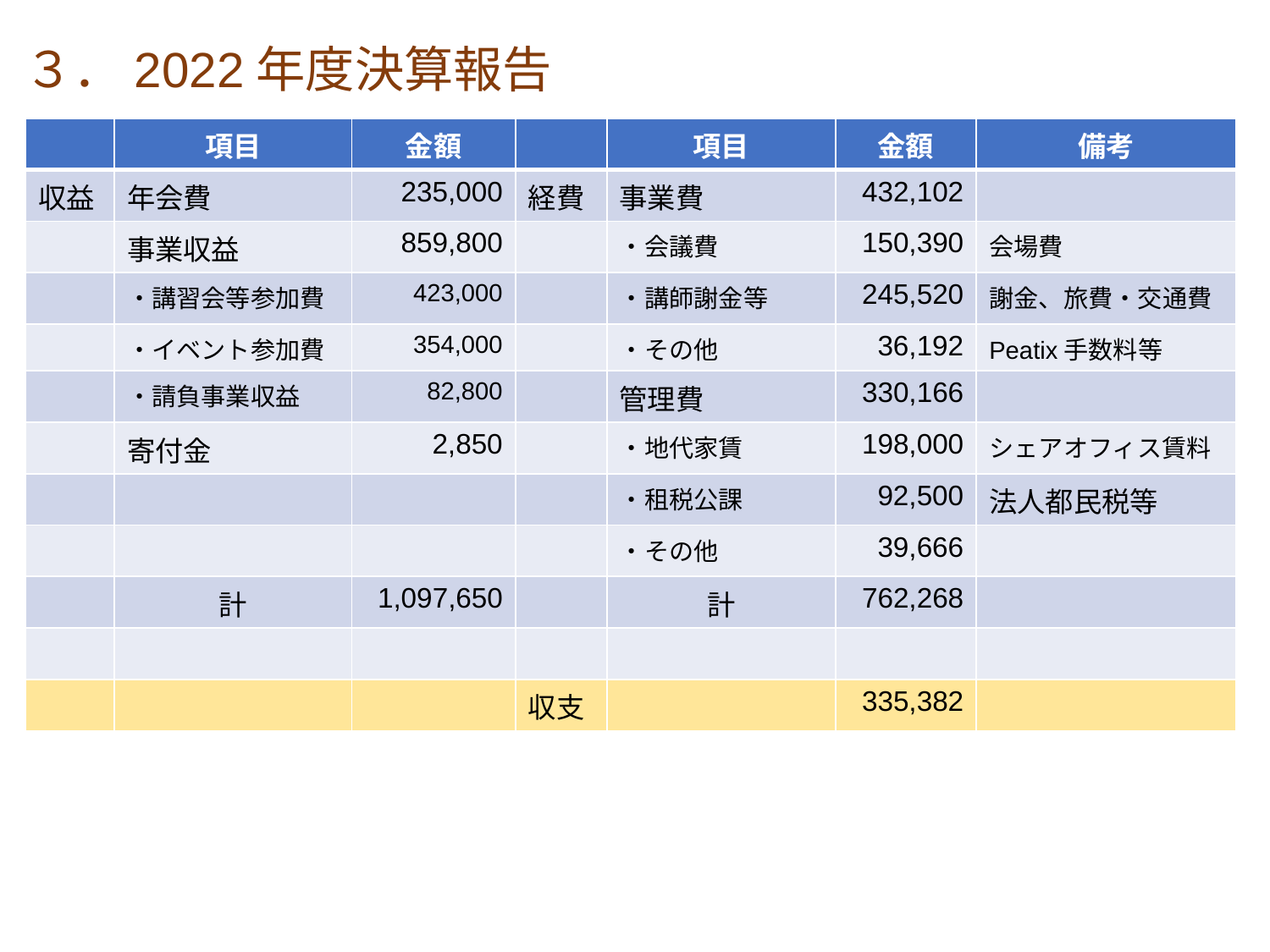

３．2022年度決算報告
|  | 項目 | 金額 |  | 項目 | 金額 | 備考 |
| --- | --- | --- | --- | --- | --- | --- |
| 収益 | 年会費 | 235,000 | 経費 | 事業費 | 432,102 |  |
|  | 事業収益 | 859,800 |  | ・会議費 | 150,390 | 会場費 |
|  | ・講習会等参加費 | 423,000 |  | ・講師謝金等 | 245,520 | 謝金、旅費・交通費 |
|  | ・イベント参加費 | 354,000 |  | ・その他 | 36,192 | Peatix手数料等 |
|  | ・請負事業収益 | 82,800 |  | 管理費 | 330,166 |  |
|  | 寄付金 | 2,850 |  | ・地代家賃 | 198,000 | シェアオフィス賃料 |
|  |  |  |  | ・租税公課 | 92,500 | 法人都民税等 |
|  |  |  |  | ・その他 | 39,666 |  |
|  | 計 | 1,097,650 |  | 計 | 762,268 |  |
|  |  |  |  |  |  |  |
|  |  |  | 収支 |  | 335,382 |  |